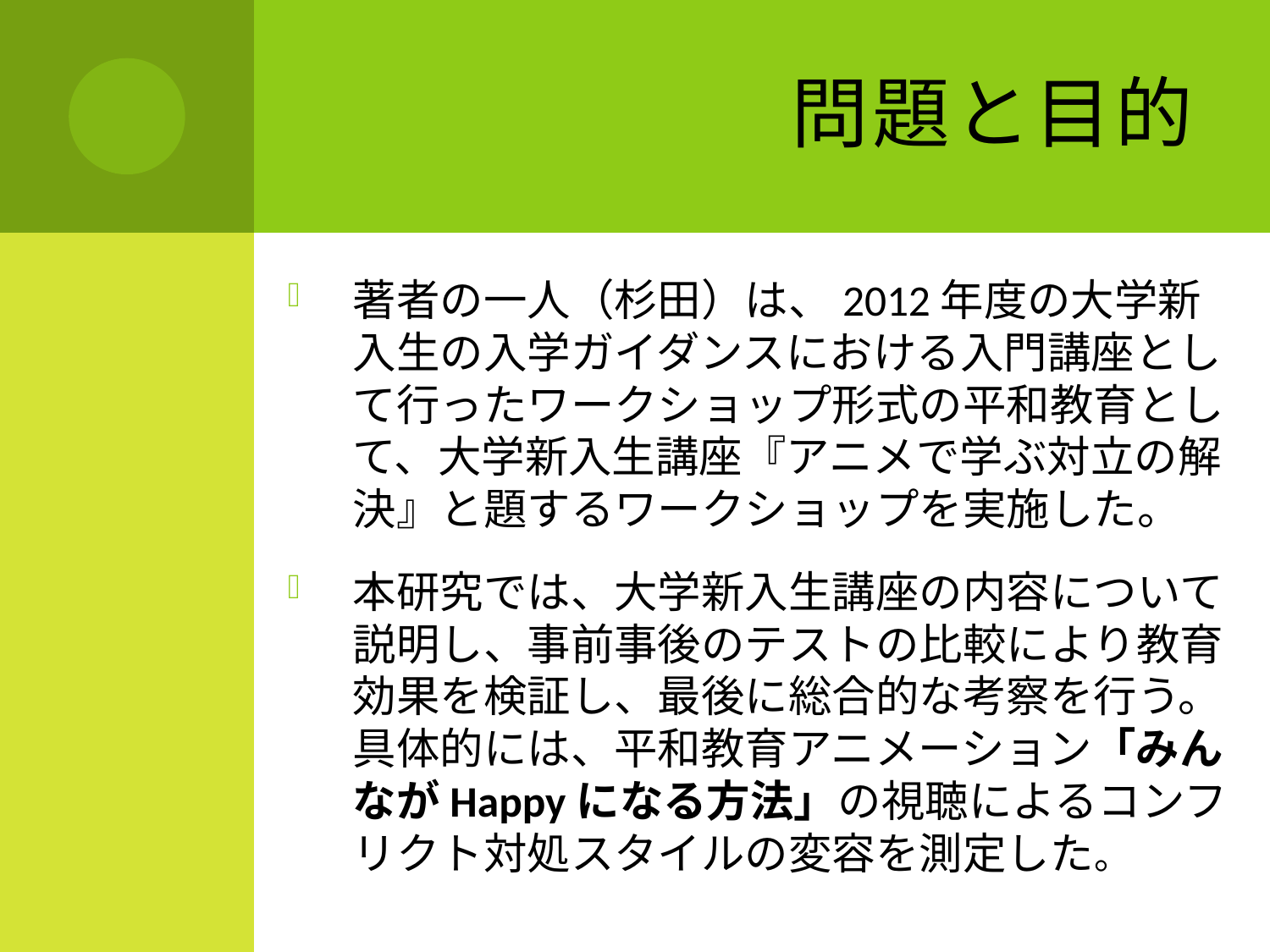

# 問題と目的
著者の一人（杉田）は、2012年度の大学新入生の入学ガイダンスにおける入門講座として行ったワークショップ形式の平和教育として、大学新入生講座『アニメで学ぶ対立の解決』と題するワークショップを実施した。
本研究では、大学新入生講座の内容について説明し、事前事後のテストの比較により教育効果を検証し、最後に総合的な考察を行う。具体的には、平和教育アニメーション「みんながHappyになる方法」の視聴によるコンフリクト対処スタイルの変容を測定した。